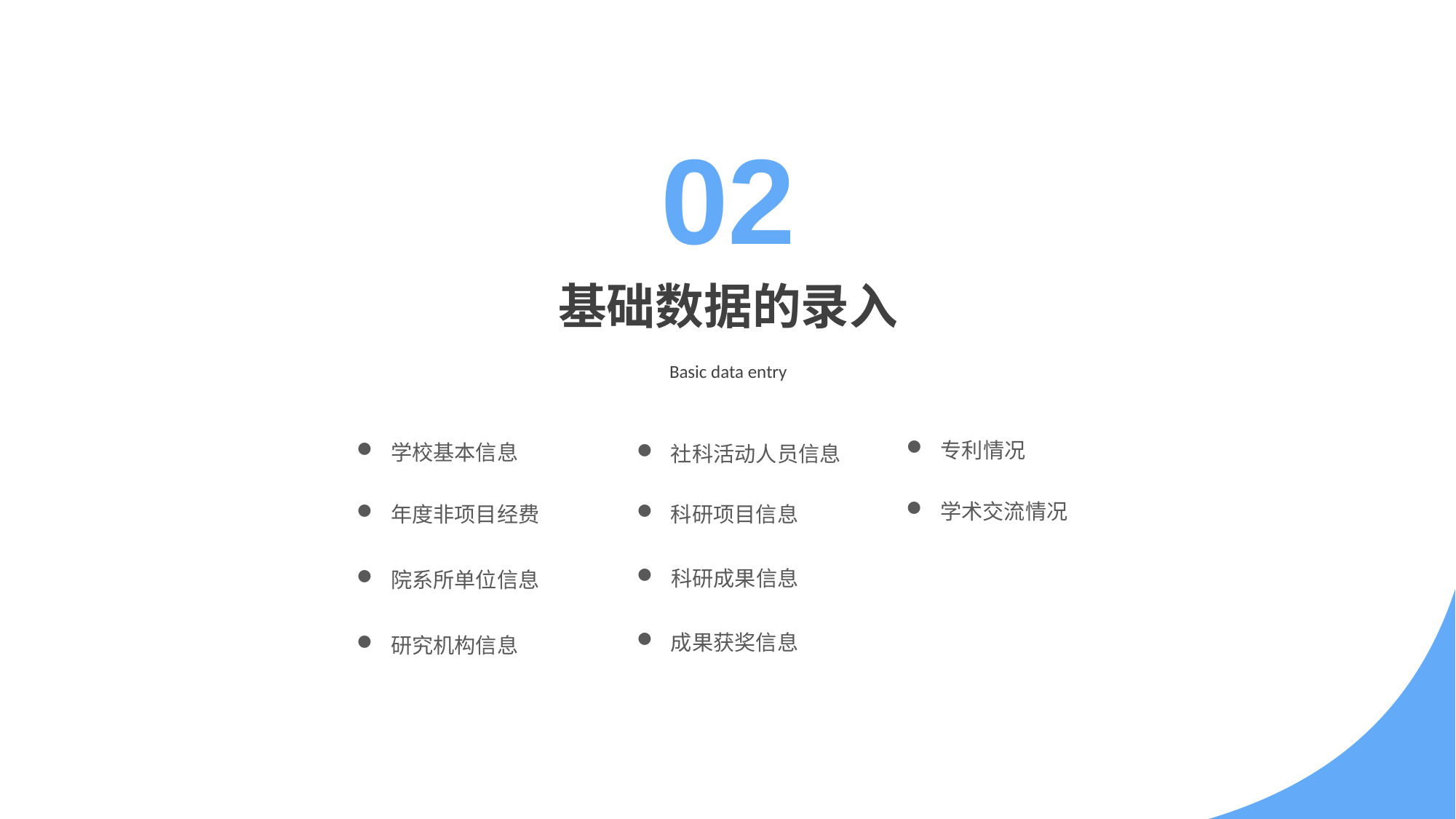

02
基础数据的录入
Basic data entry
专利情况
学校基本信息
社科活动人员信息
学术交流情况
年度非项目经费
科研项目信息
科研成果信息
院系所单位信息

成果获奖信息
研究机构信息